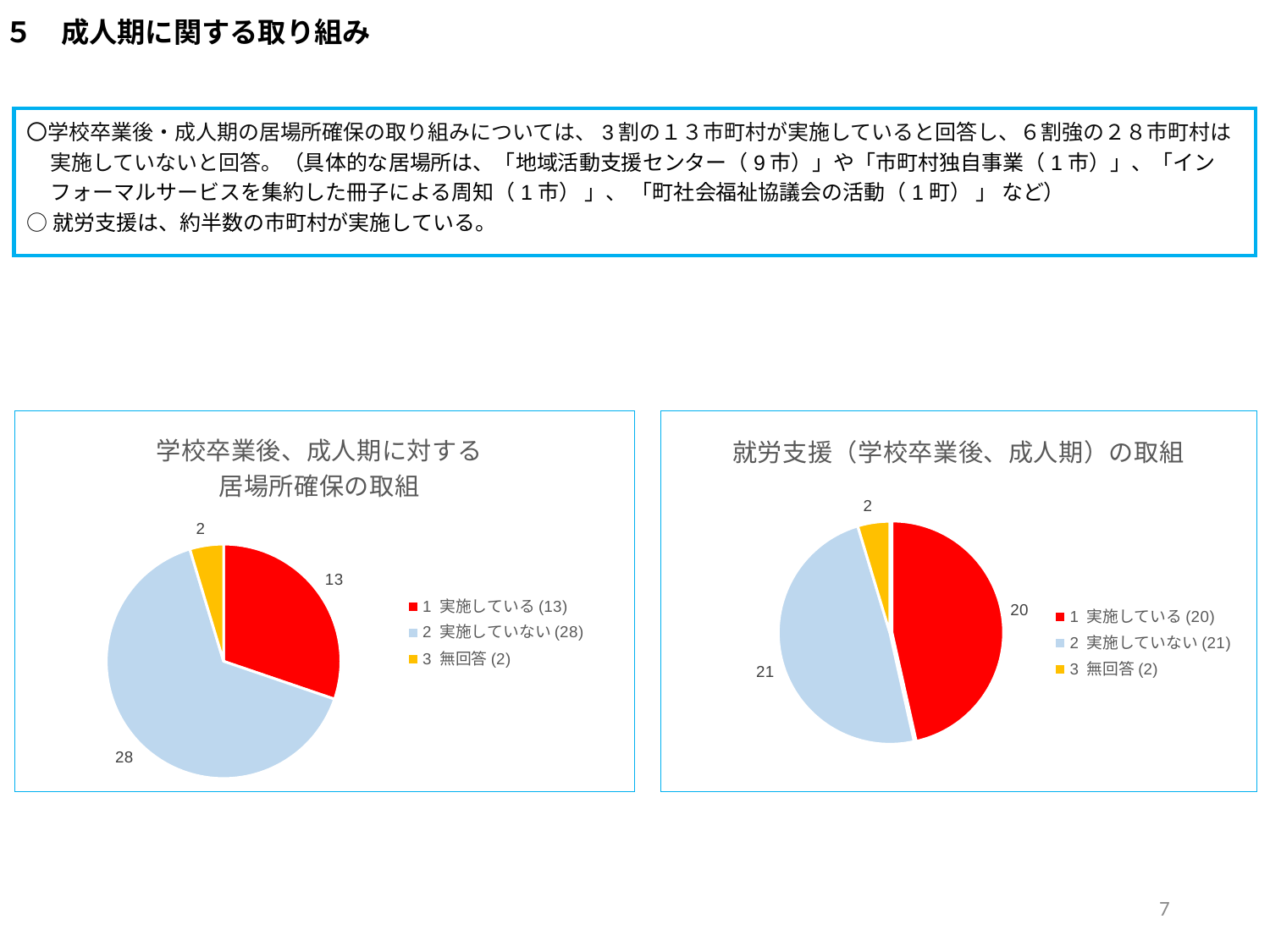

# ５　成人期に関する取り組み
〇学校卒業後・成人期の居場所確保の取り組みについては、3割の１３市町村が実施していると回答し、６割強の２８市町村は実施していないと回答。（具体的な居場所は、「地域活動支援センター（9市）」や「市町村独自事業（1市）」、「インフォーマルサービスを集約した冊子による周知（1市） 」、 「町社会福祉協議会の活動（1町） 」 など）
○就労支援は、約半数の市町村が実施している。

### Chart: 学校卒業後、成人期に対する
居場所確保の取組

| Category |  |
|---|---|
| 実施している(13) | 13.0 |
| 実施していない(28) | 28.0 |
| 無回答(2) | 2.0 |

### Chart: 就労支援（学校卒業後、成人期）の取組

| Category |  |
|---|---|
| 実施している(20) | 20.0 |
| 実施していない(21) | 21.0 |
| 無回答(2) | 2.0 |
7